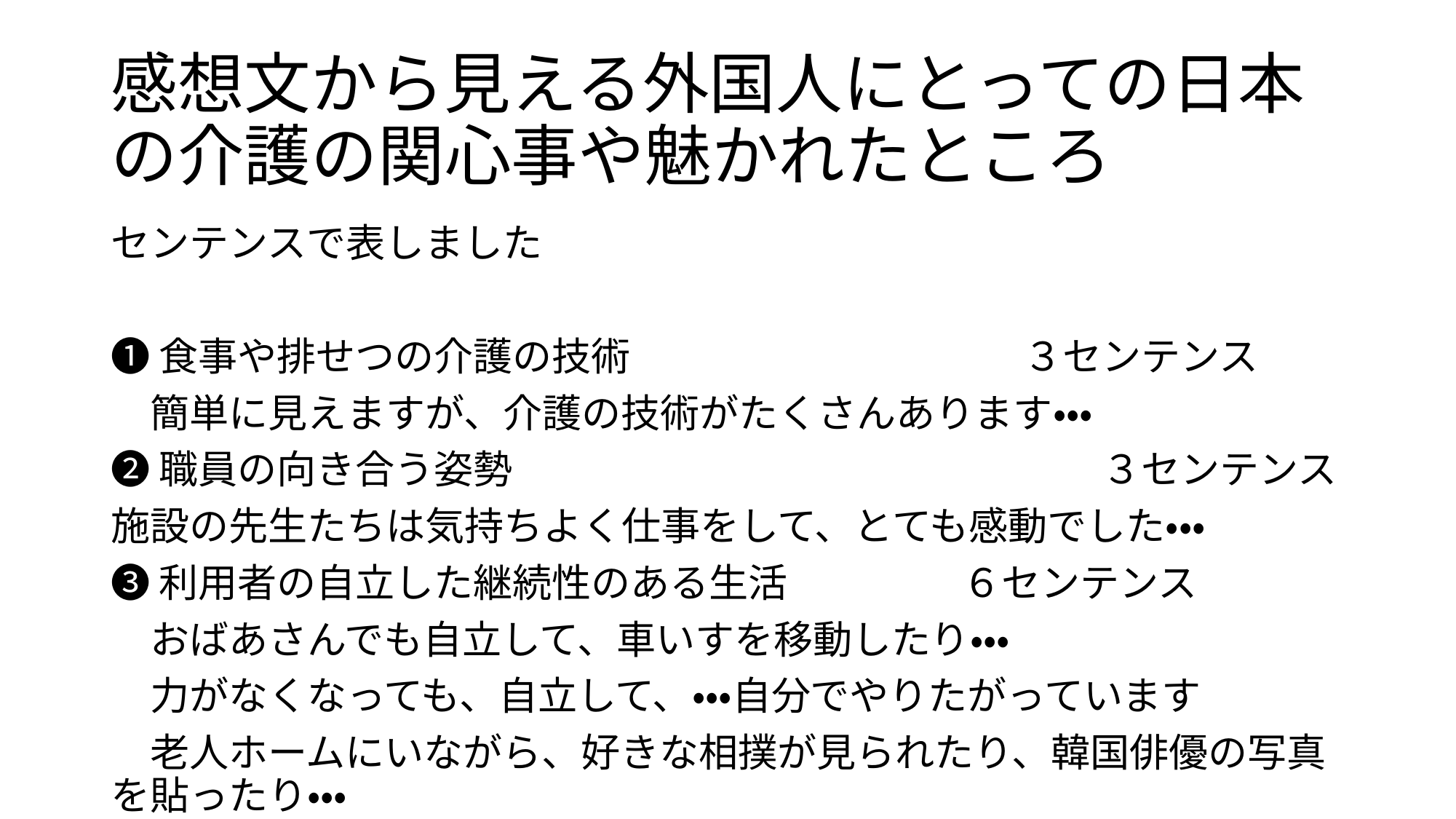

# 感想文から見える外国人にとっての日本の介護の関心事や魅かれたところ
センテンスで表しました

❶食事や排せつの介護の技術　　　　　　　　　　３センテンス
　簡単に見えますが、介護の技術がたくさんあります・・・
❷職員の向き合う姿勢　　　　　　　　　　　　　　　３センテンス
施設の先生たちは気持ちよく仕事をして、とても感動でした・・・
❸利用者の自立した継続性のある生活　　　  　６センテンス
　おばあさんでも自立して、車いすを移動したり・・・
　力がなくなっても、自立して、・・・自分でやりたがっています
　老人ホームにいながら、好きな相撲が見られたり、韓国俳優の写真を貼ったり・・・